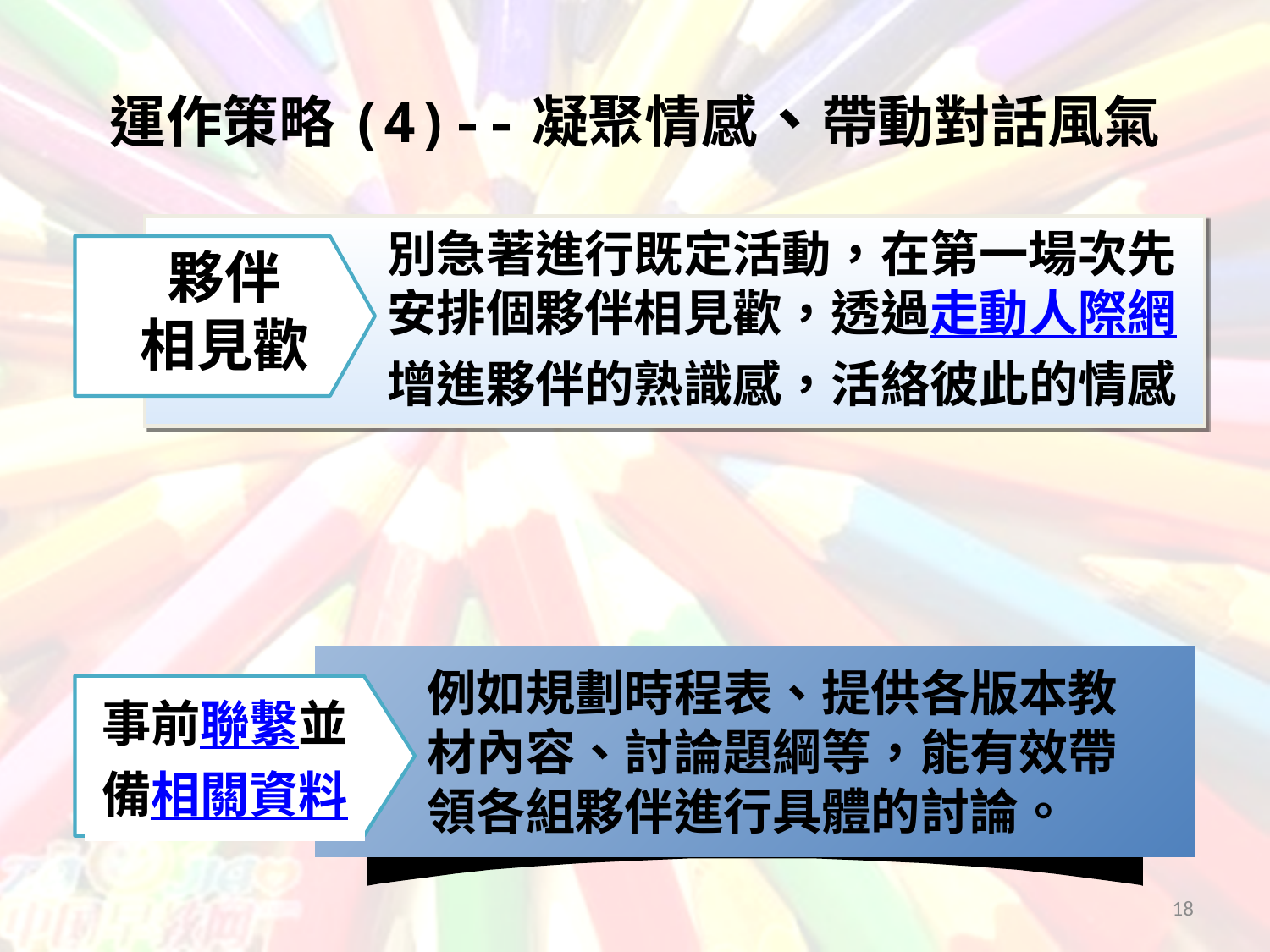

# 運作策略(4)--凝聚情感、帶動對話風氣

別急著進行既定活動，在第一場次先安排個夥伴相見歡，透過走動人際網增進夥伴的熟識感，活絡彼此的情感

夥伴
相見歡

例如規劃時程表、提供各版本教材內容、討論題綱等，能有效帶領各組夥伴進行具體的討論。

事前聯繫並備相關資料
18